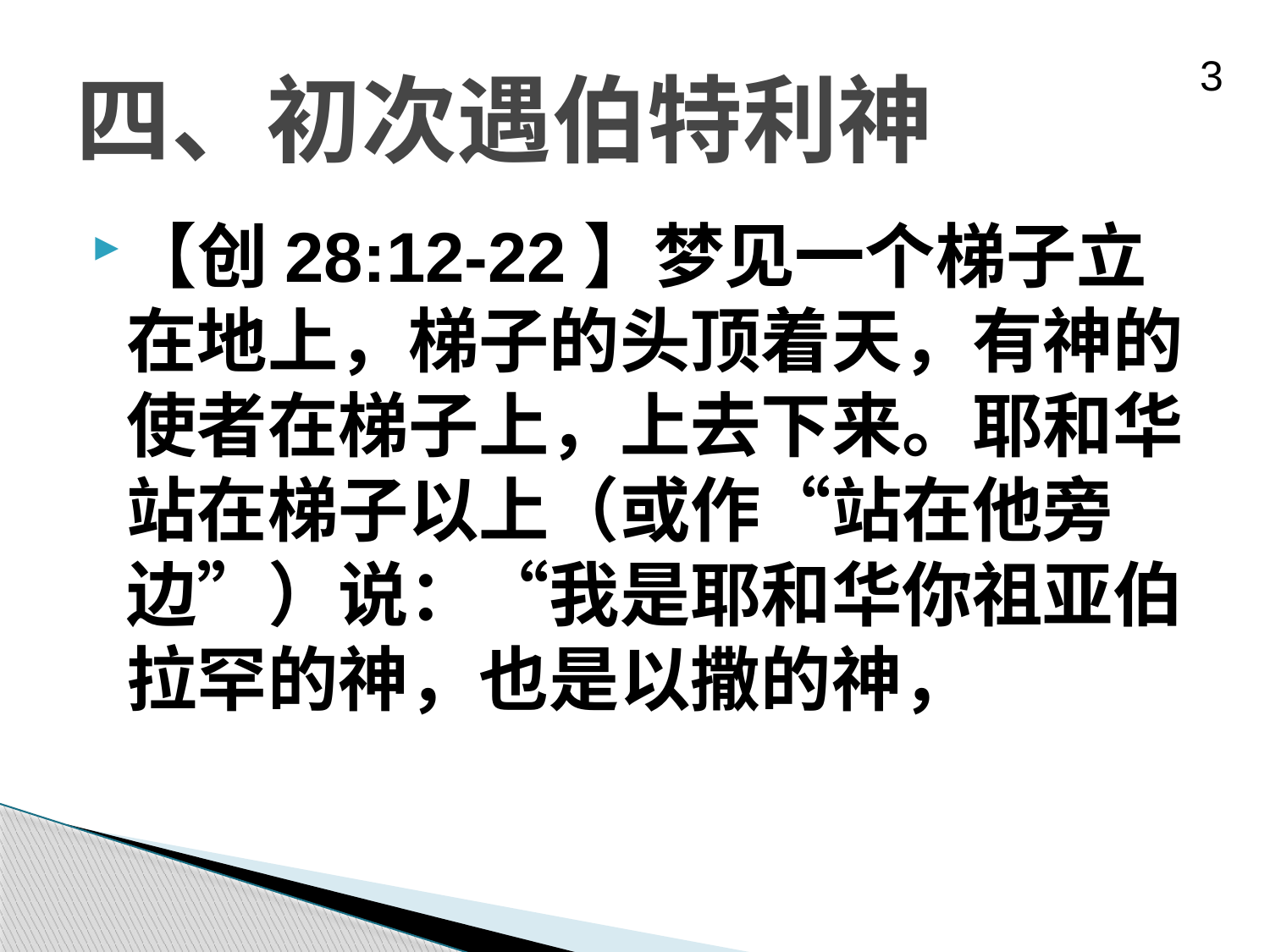

3
# 四、初次遇伯特利神
【创28:12-22】梦见一个梯子立在地上，梯子的头顶着天，有神的使者在梯子上，上去下来。耶和华站在梯子以上（或作“站在他旁边”）说：“我是耶和华你祖亚伯拉罕的神，也是以撒的神，